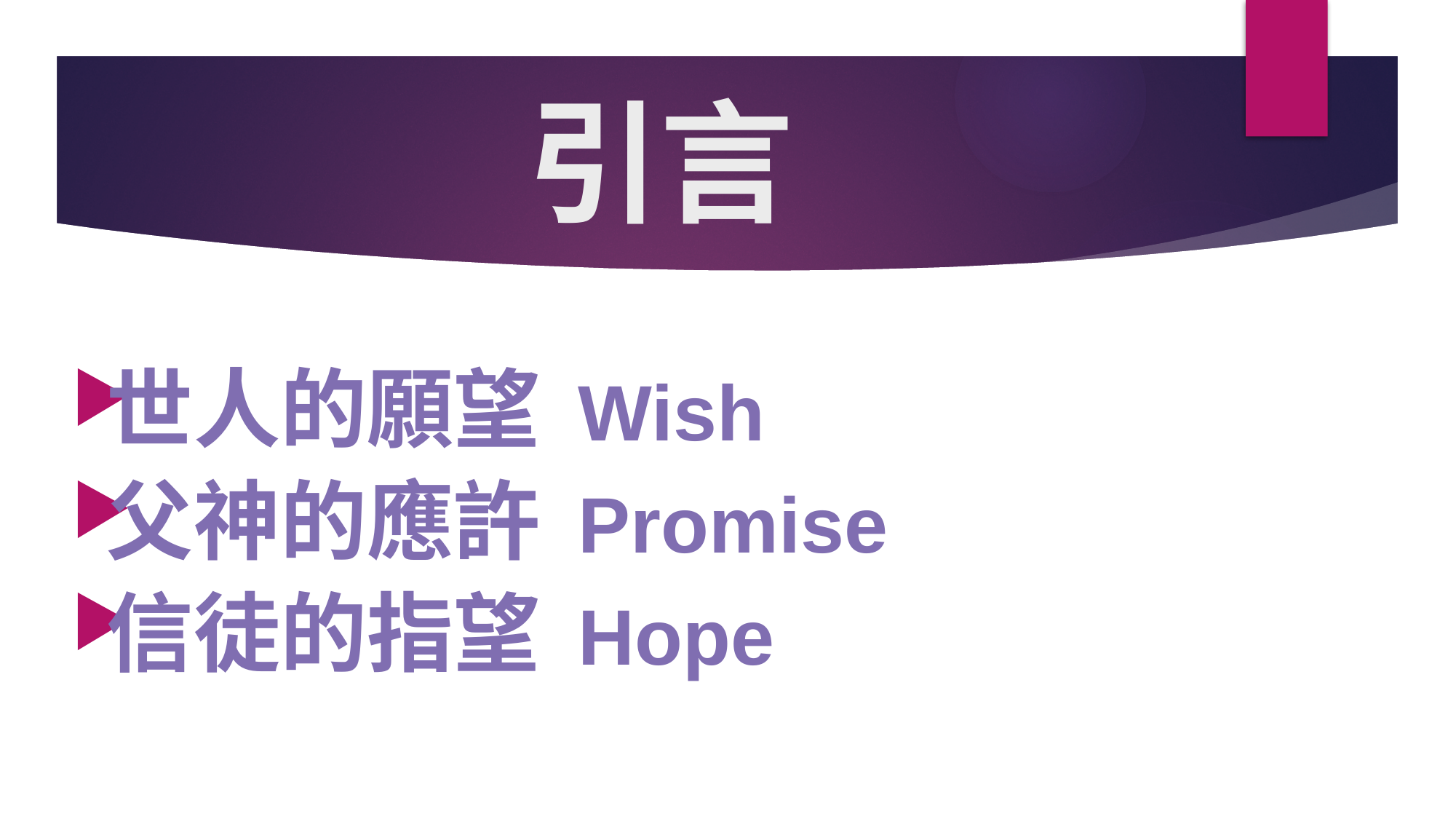

# 引言
世人的願望					Wish
父神的應許					Promise
信徒的指望 					Hope